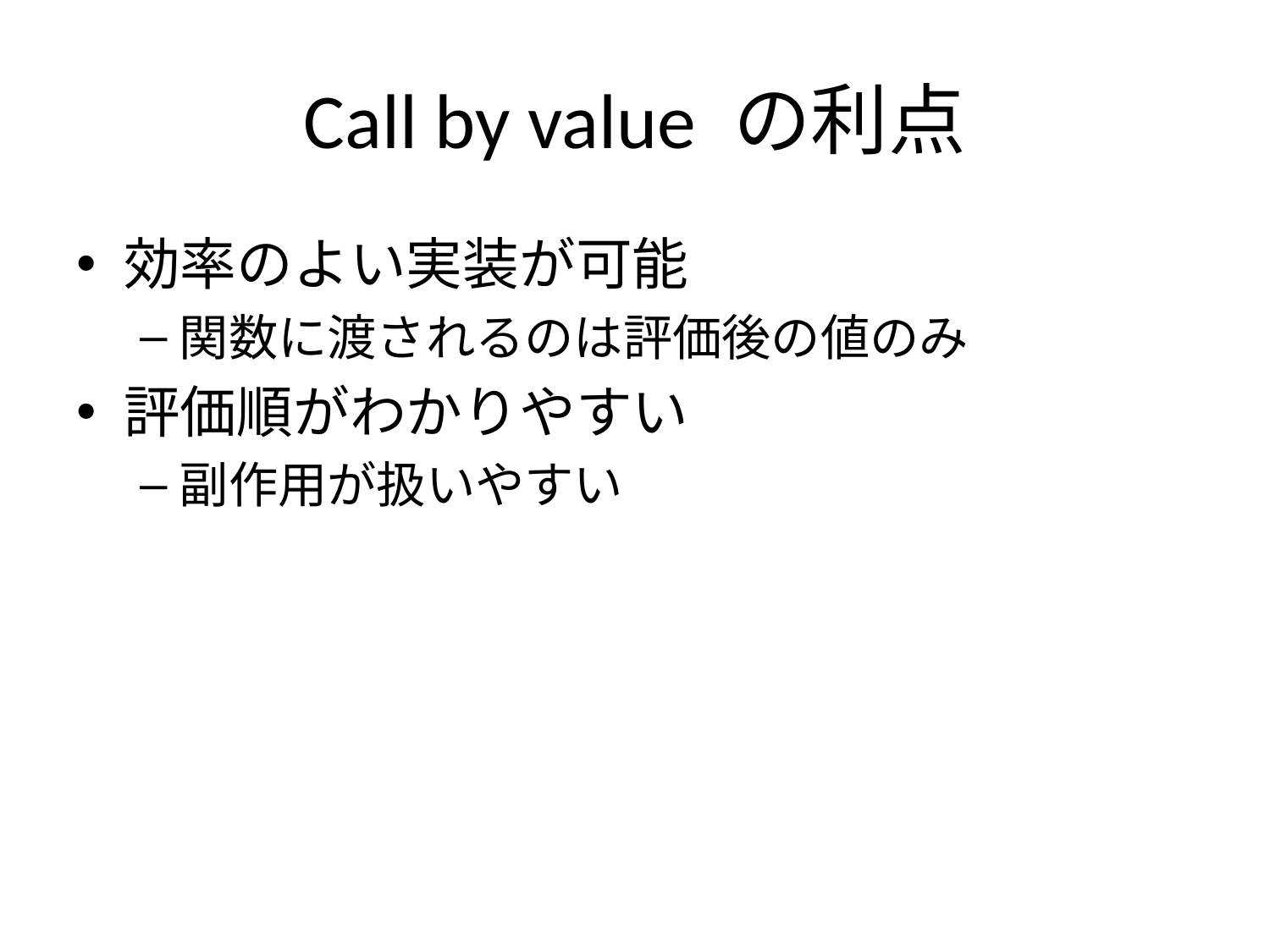

# Call by value の利点
効率のよい実装が可能
関数に渡されるのは評価後の値のみ
評価順がわかりやすい
副作用が扱いやすい